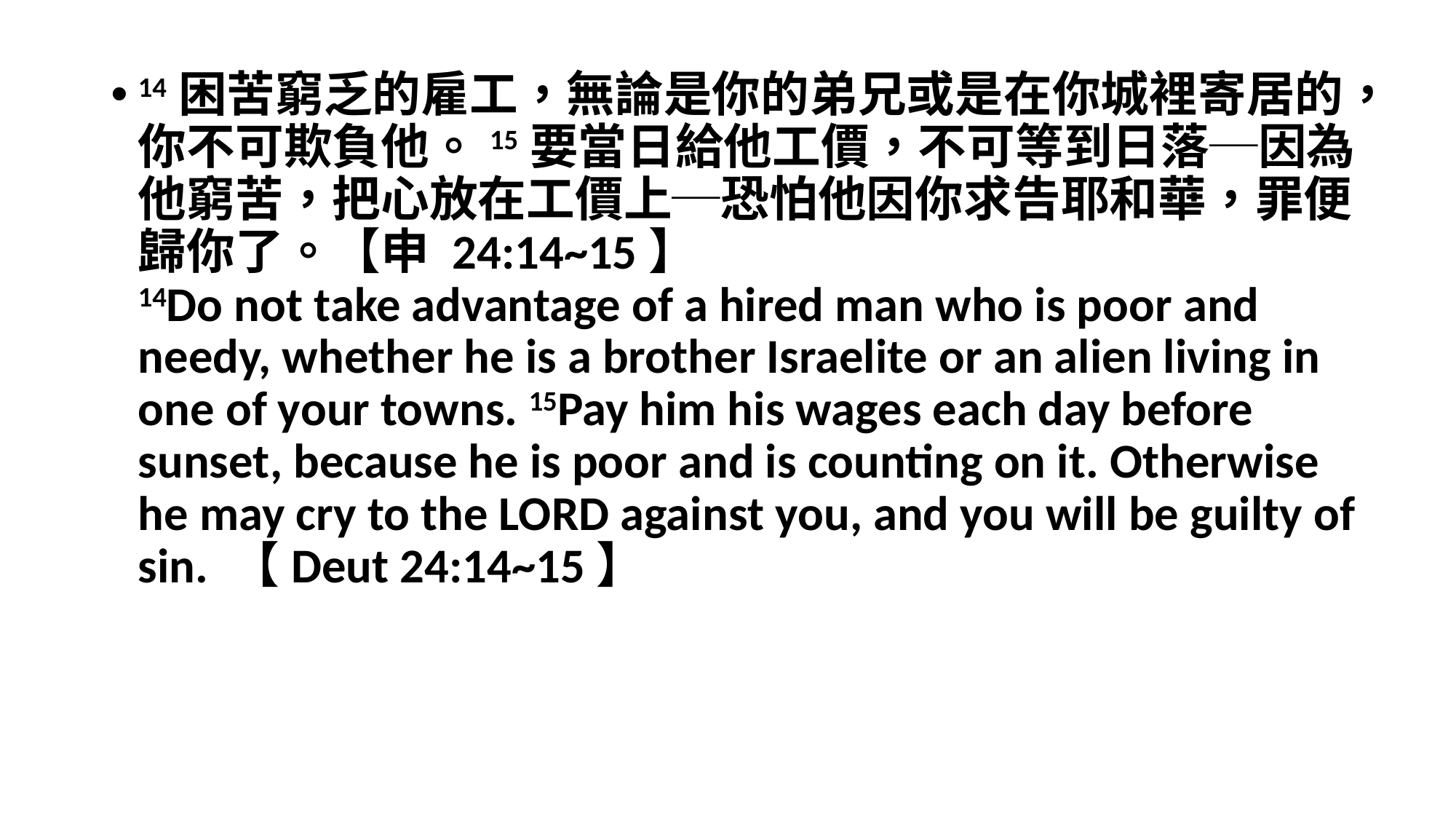

#
14困苦窮乏的雇工，無論是你的弟兄或是在你城裡寄居的，你不可欺負他。15要當日給他工價，不可等到日落─因為他窮苦，把心放在工價上─恐怕他因你求告耶和華，罪便歸你了。【申 24:14~15】
14Do not take advantage of a hired man who is poor and needy, whether he is a brother Israelite or an alien living in one of your towns. 15Pay him his wages each day before sunset, because he is poor and is counting on it. Otherwise he may cry to the LORD against you, and you will be guilty of sin. 【Deut 24:14~15】